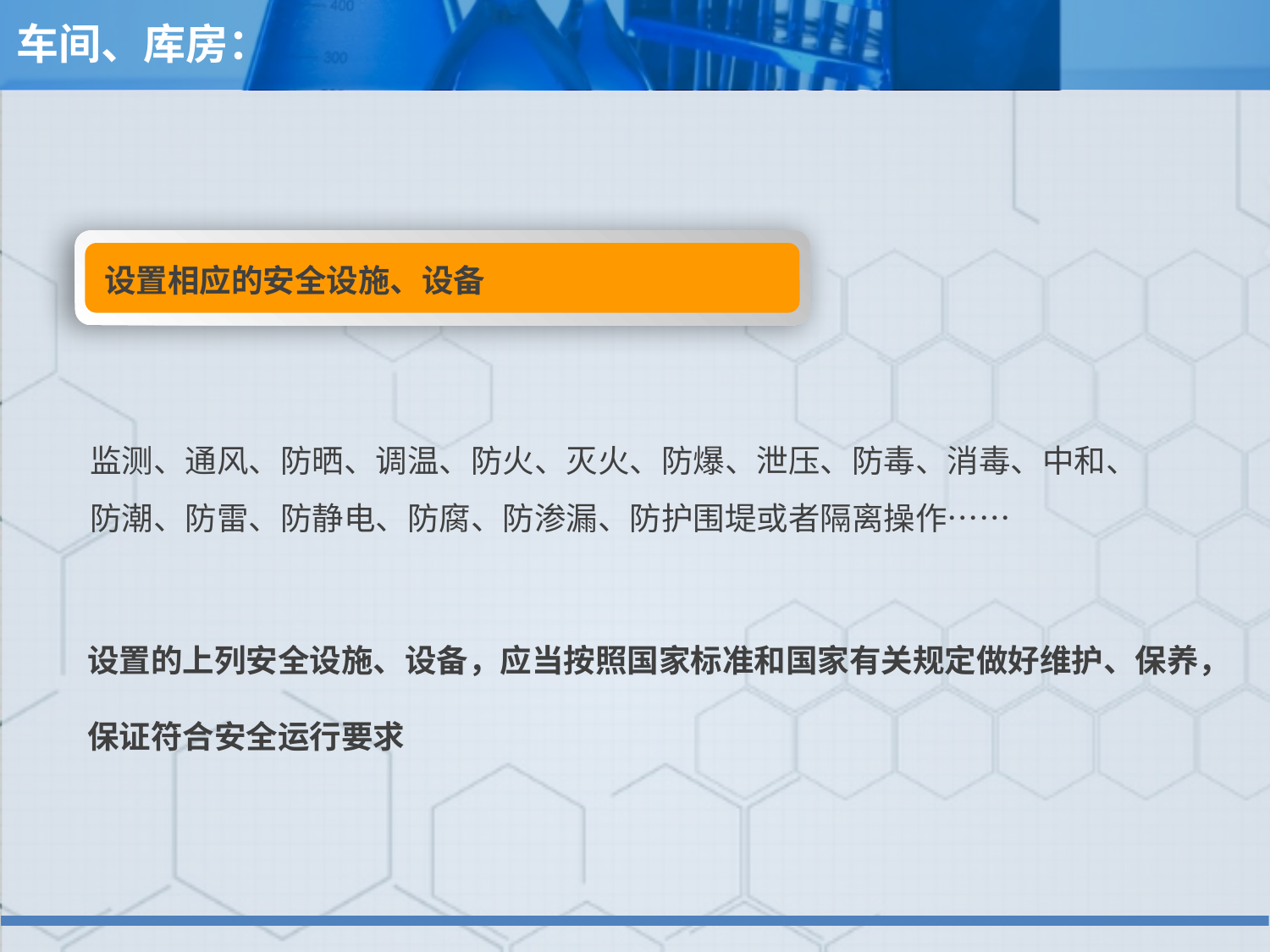

车间、库房：

设置相应的安全设施、设备
监测、通风、防晒、调温、防火、灭火、防爆、泄压、防毒、消毒、中和、防潮、防雷、防静电、防腐、防渗漏、防护围堤或者隔离操作……
# 设置的上列安全设施、设备，应当按照国家标准和国家有关规定做好维护、保养，保证符合安全运行要求